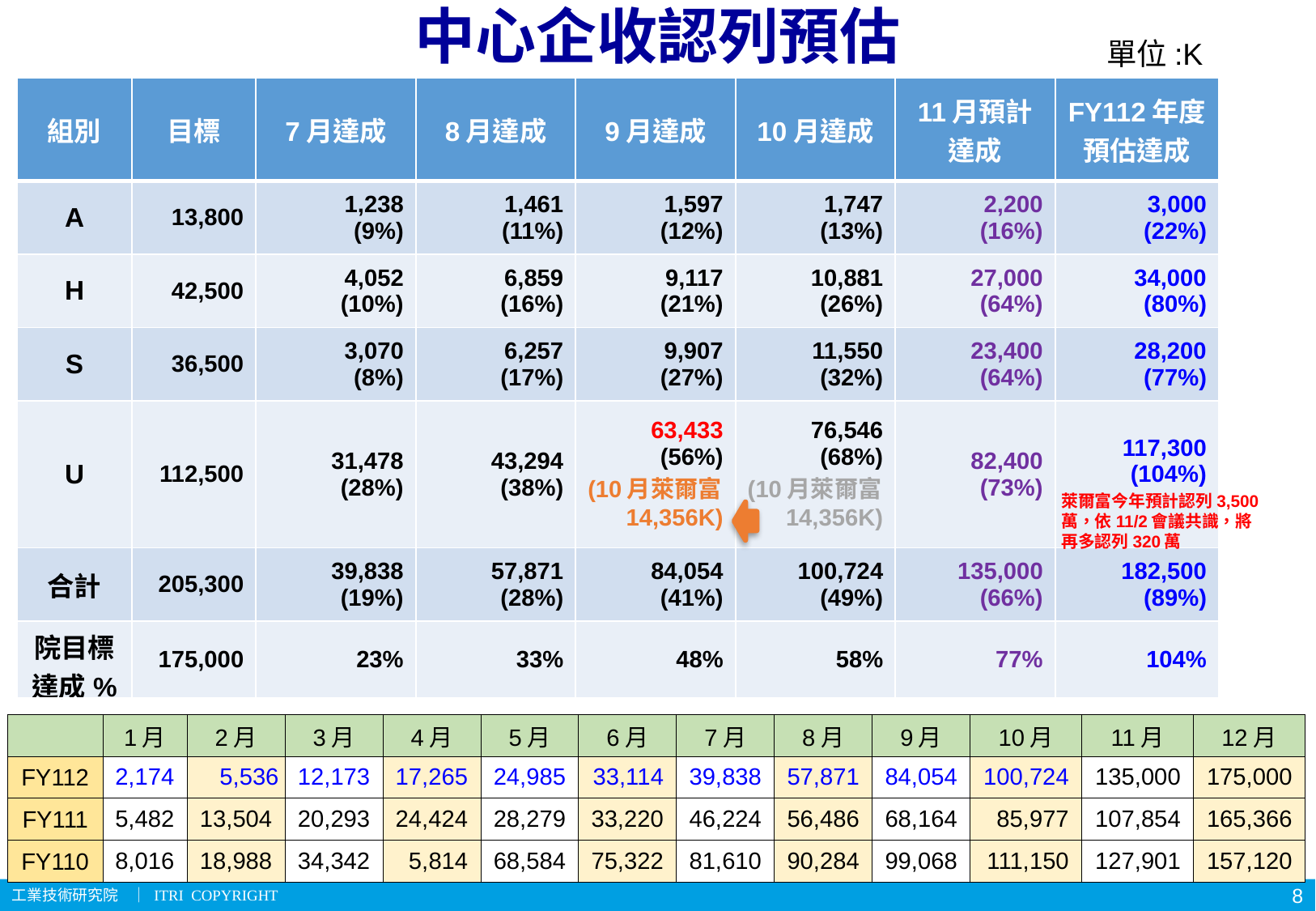

# 中心企收認列預估
單位:K
| 組別 | 目標 | 7月達成 | 8月達成 | 9月達成 | 10月達成 | 11月預計達成 | FY112年度預估達成 |
| --- | --- | --- | --- | --- | --- | --- | --- |
| A | 13,800 | 1,238 (9%) | 1,461 (11%) | 1,597 (12%) | 1,747 (13%) | 2,200 (16%) | 3,000 (22%) |
| H | 42,500 | 4,052 (10%) | 6,859 (16%) | 9,117 (21%) | 10,881 (26%) | 27,000 (64%) | 34,000 (80%) |
| S | 36,500 | 3,070 (8%) | 6,257 (17%) | 9,907 (27%) | 11,550 (32%) | 23,400 (64%) | 28,200 (77%) |
| U | 112,500 | 31,478 (28%) | 43,294 (38%) | 63,433 (56%) (10月萊爾富14,356K) | 76,546 (68%) (10月萊爾富14,356K) | 82,400 (73%) | 117,300 (104%) |
| 合計 | 205,300 | 39,838 (19%) | 57,871 (28%) | 84,054 (41%) | 100,724 (49%) | 135,000 (66%) | 182,500 (89%) |
| 院目標達成% | 175,000 | 23% | 33% | 48% | 58% | 77% | 104% |
萊爾富今年預計認列3,500萬，依11/2會議共識，將再多認列320萬

|  | 1月 | 2月 | 3月 | 4月 | 5月 | 6月 | 7月 | 8月 | 9月 | 10月 | 11月 | 12月 |
| --- | --- | --- | --- | --- | --- | --- | --- | --- | --- | --- | --- | --- |
| FY112 | 2,174 | 5,536 | 12,173 | 17,265 | 24,985 | 33,114 | 39,838 | 57,871 | 84,054 | 100,724 | 135,000 | 175,000 |
| FY111 | 5,482 | 13,504 | 20,293 | 24,424 | 28,279 | 33,220 | 46,224 | 56,486 | 68,164 | 85,977 | 107,854 | 165,366 |
| FY110 | 8,016 | 18,988 | 34,342 | 5,814 | 68,584 | 75,322 | 81,610 | 90,284 | 99,068 | 111,150 | 127,901 | 157,120 |